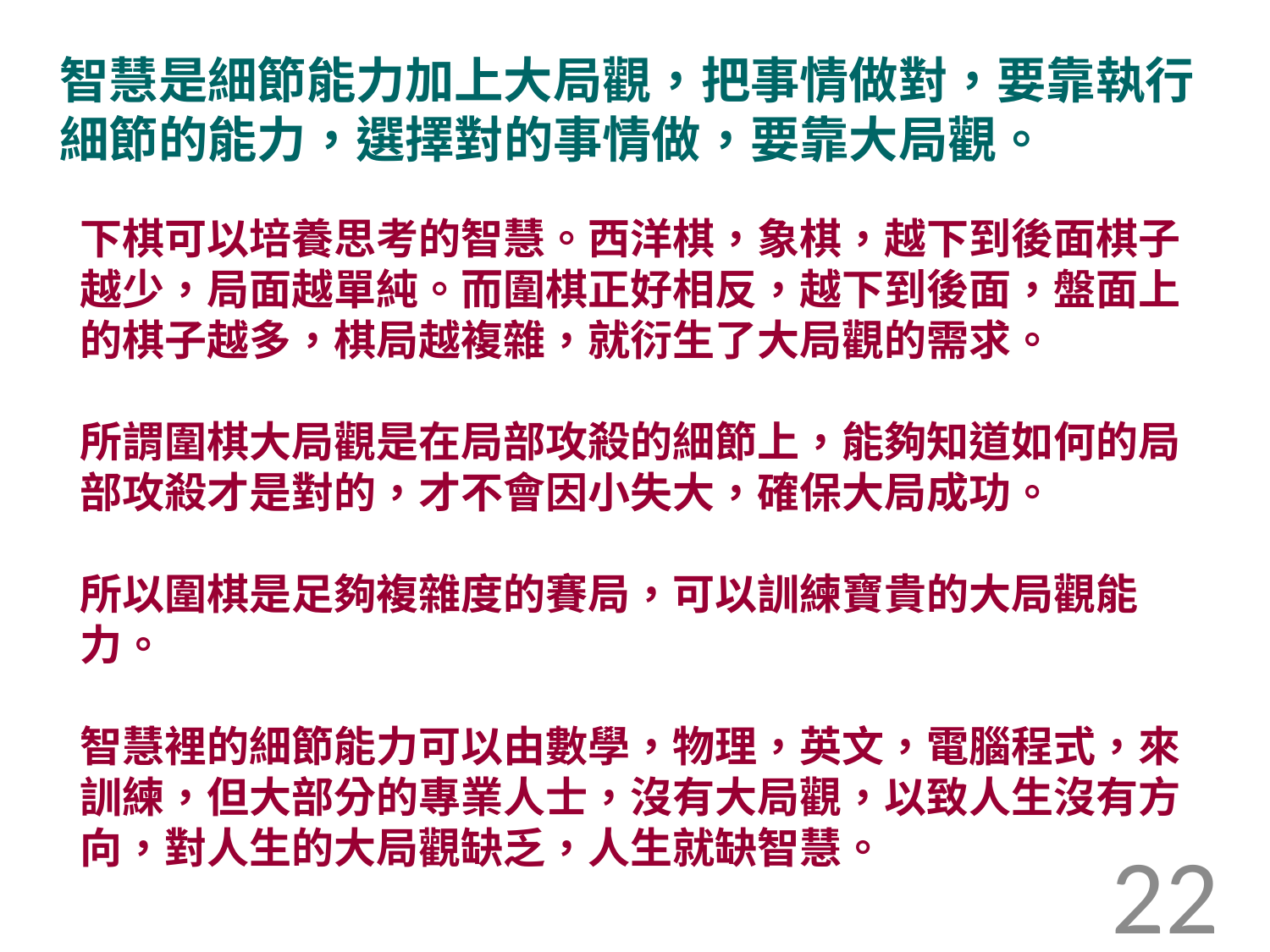

智慧是細節能力加上大局觀，把事情做對，要靠執行細節的能力，選擇對的事情做，要靠大局觀。
下棋可以培養思考的智慧。西洋棋，象棋，越下到後面棋子越少，局面越單純。而圍棋正好相反，越下到後面，盤面上的棋子越多，棋局越複雜，就衍生了大局觀的需求。

所謂圍棋大局觀是在局部攻殺的細節上，能夠知道如何的局部攻殺才是對的，才不會因小失大，確保大局成功。

所以圍棋是足夠複雜度的賽局，可以訓練寶貴的大局觀能力。

智慧裡的細節能力可以由數學，物理，英文，電腦程式，來訓練，但大部分的專業人士，沒有大局觀，以致人生沒有方向，對人生的大局觀缺乏，人生就缺智慧。
22